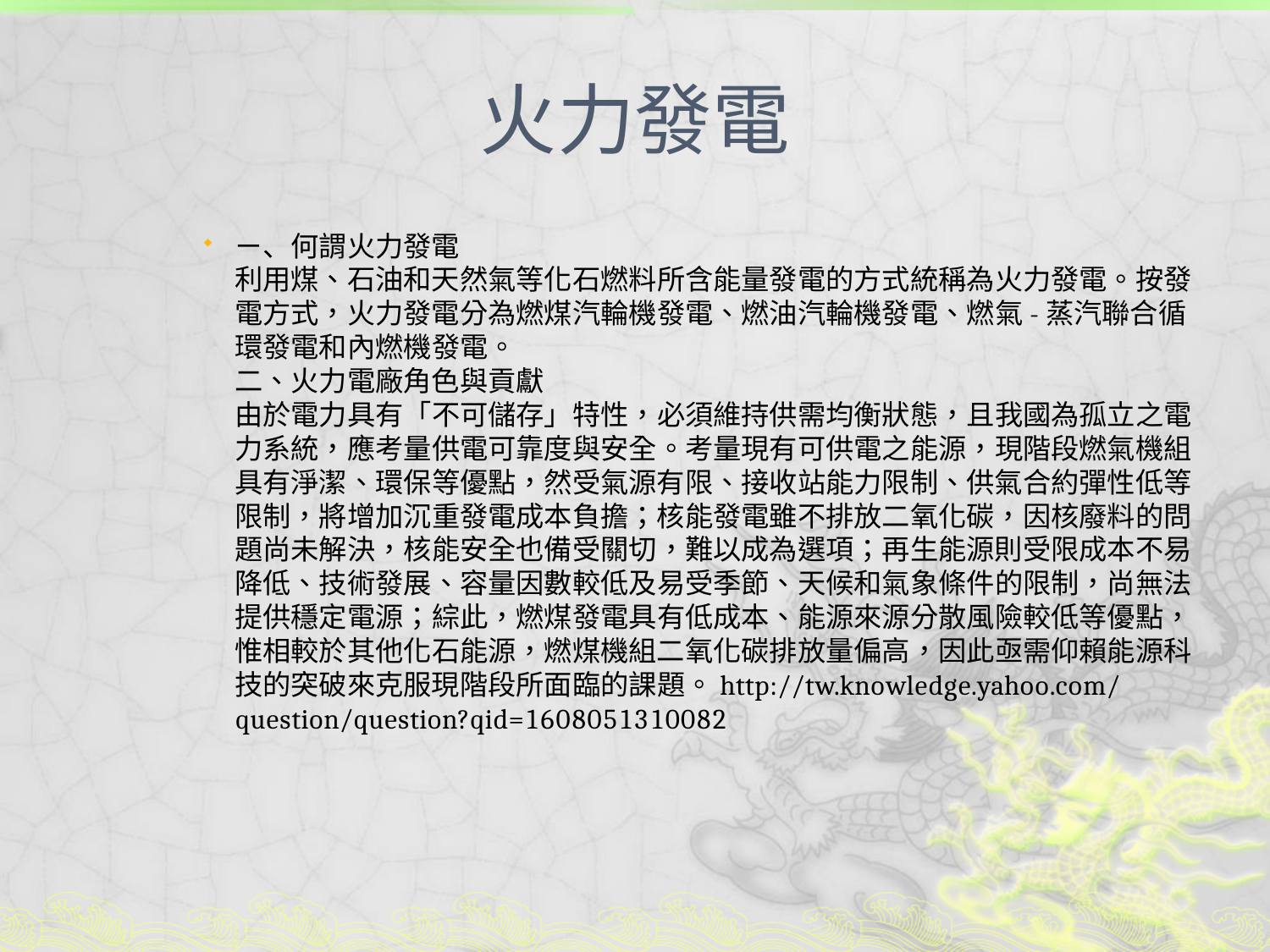

# 火力發電
ㄧ、何謂火力發電
利用煤、石油和天然氣等化石燃料所含能量發電的方式統稱為火力發電。按發電方式，火力發電分為燃煤汽輪機發電、燃油汽輪機發電、燃氣-蒸汽聯合循環發電和內燃機發電。
二、火力電廠角色與貢獻
由於電力具有「不可儲存」特性，必須維持供需均衡狀態，且我國為孤立之電力系統，應考量供電可靠度與安全。考量現有可供電之能源，現階段燃氣機組具有淨潔、環保等優點，然受氣源有限、接收站能力限制、供氣合約彈性低等限制，將增加沉重發電成本負擔；核能發電雖不排放二氧化碳，因核廢料的問題尚未解決，核能安全也備受關切，難以成為選項；再生能源則受限成本不易降低、技術發展、容量因數較低及易受季節、天候和氣象條件的限制，尚無法提供穩定電源；綜此，燃煤發電具有低成本、能源來源分散風險較低等優點，惟相較於其他化石能源，燃煤機組二氧化碳排放量偏高，因此亟需仰賴能源科技的突破來克服現階段所面臨的課題。http://tw.knowledge.yahoo.com/question/question?qid=1608051310082